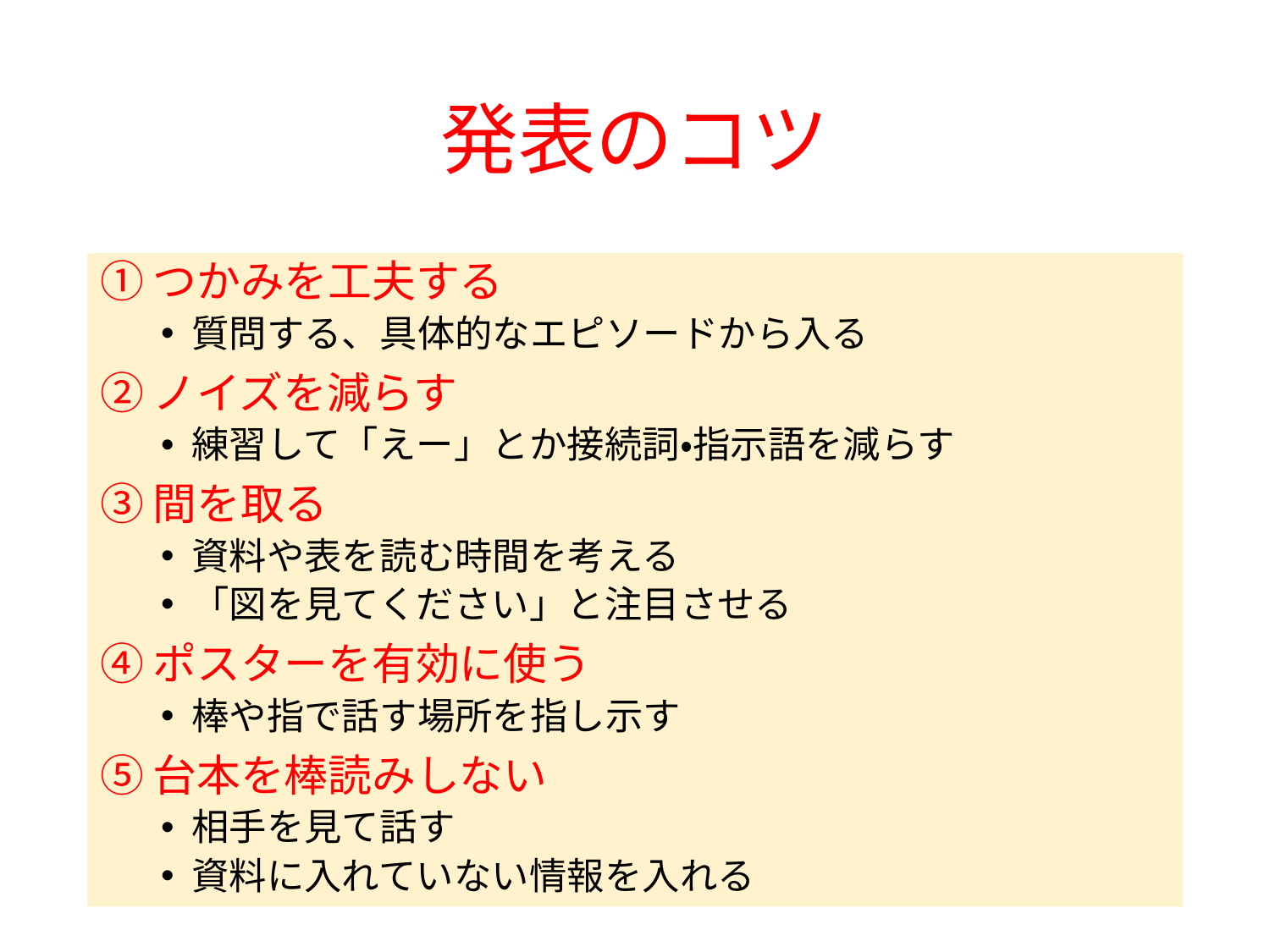

# 発表のコツ
①つかみを工夫する
質問する、具体的なエピソードから入る
②ノイズを減らす
練習して「えー」とか接続詞・指示語を減らす
③間を取る
資料や表を読む時間を考える
「図を見てください」と注目させる
④ポスターを有効に使う
棒や指で話す場所を指し示す
⑤台本を棒読みしない
相手を見て話す
資料に入れていない情報を入れる